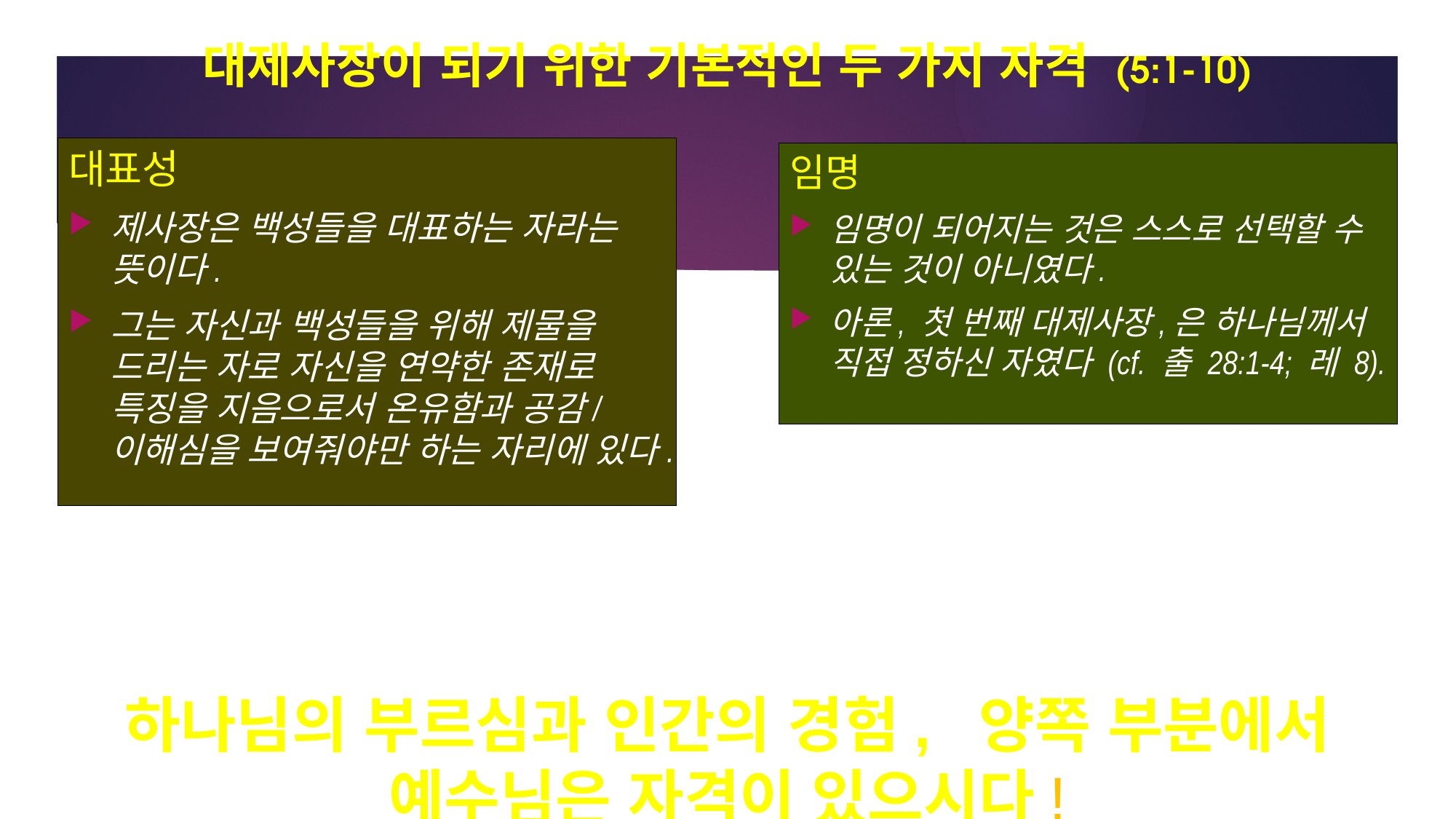

# 대제사장이 되기 위한 기본적인 두 가지 자격 (5:1-10)
대표성
제사장은 백성들을 대표하는 자라는 뜻이다.
그는 자신과 백성들을 위해 제물을 드리는 자로 자신을 연약한 존재로 특징을 지음으로서 온유함과 공감/이해심을 보여줘야만 하는 자리에 있다.
임명
임명이 되어지는 것은 스스로 선택할 수 있는 것이 아니였다.
아론, 첫 번째 대제사장,은 하나님께서 직접 정하신 자였다 (cf. 출 28:1-4; 레 8).
위대한 대제사장이 되시는 예수님 또한 하나님의 정하심이 필요하였고 이 과정을 하나님께서 확증하셨다  (시 2:7; 110:4).

예수님이 이 땅의 삶을 사시는 동안 인간의 아픔과 죽음의 가능성을 경험하며 살아가셨다
하나님의 부르심과 인간의 경험,  양쪽 부분에서 예수님은 자격이 있으시다!